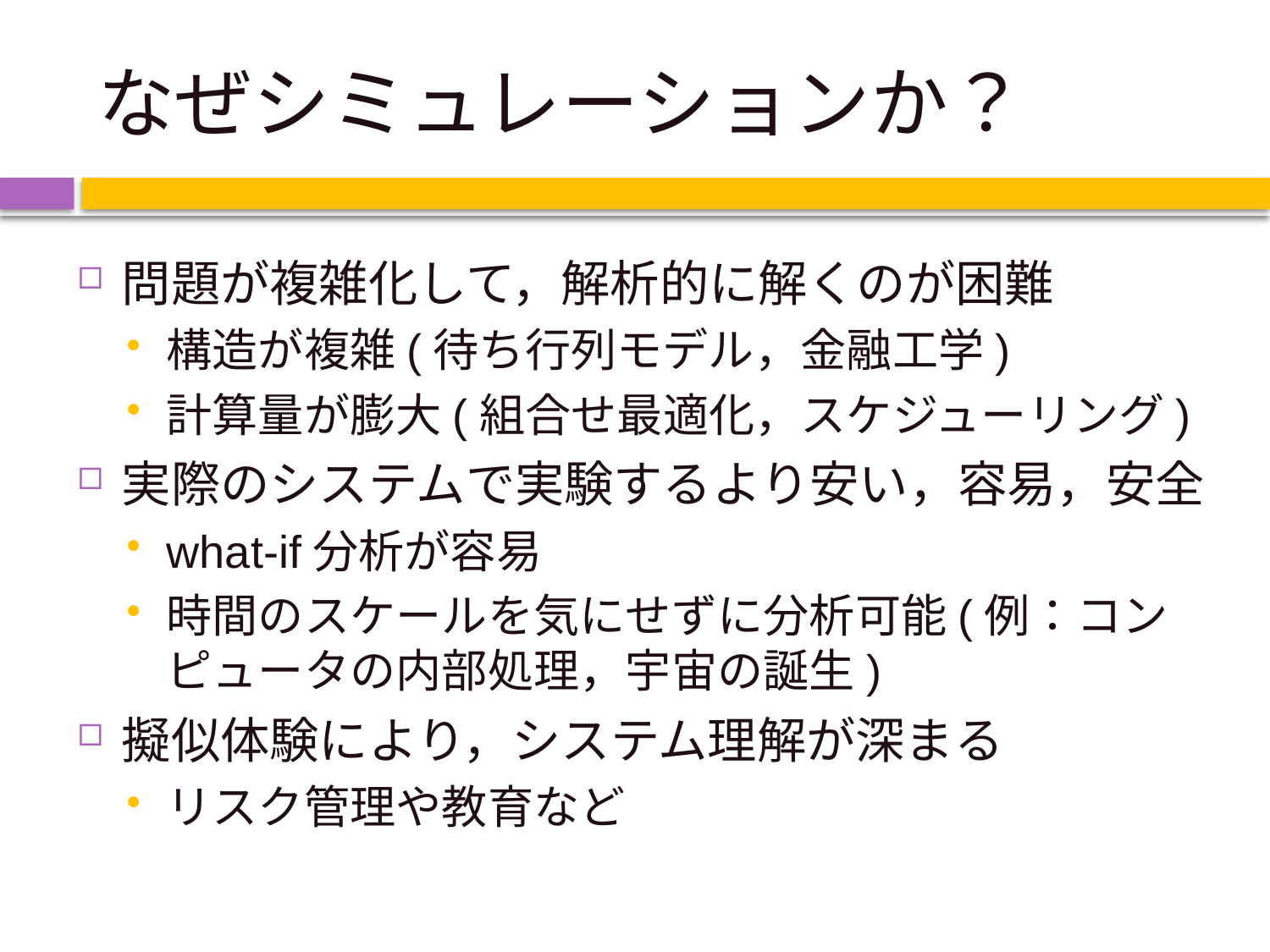

# なぜシミュレーションか？
問題が複雑化して，解析的に解くのが困難
構造が複雑(待ち行列モデル，金融工学)
計算量が膨大(組合せ最適化，スケジューリング)
実際のシステムで実験するより安い，容易，安全
what-if分析が容易
時間のスケールを気にせずに分析可能(例：コンピュータの内部処理，宇宙の誕生)
擬似体験により，システム理解が深まる
リスク管理や教育など